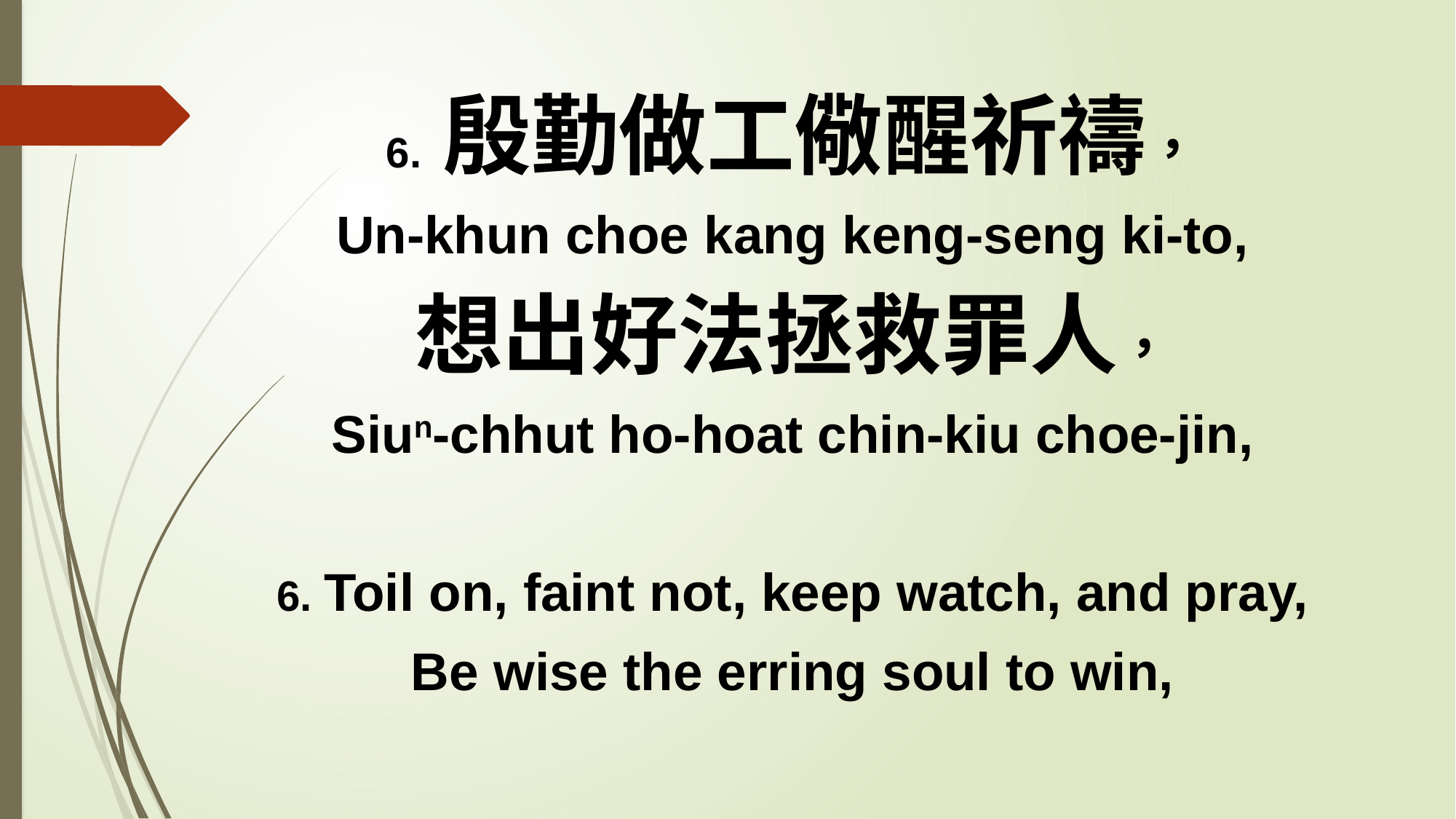

6. 殷勤做工儆醒祈禱，
Un-khun choe kang keng-seng ki-to,
想出好法拯救罪人，
Siun-chhut ho-hoat chin-kiu choe-jin,

6. Toil on, faint not, keep watch, and pray,
Be wise the erring soul to win,